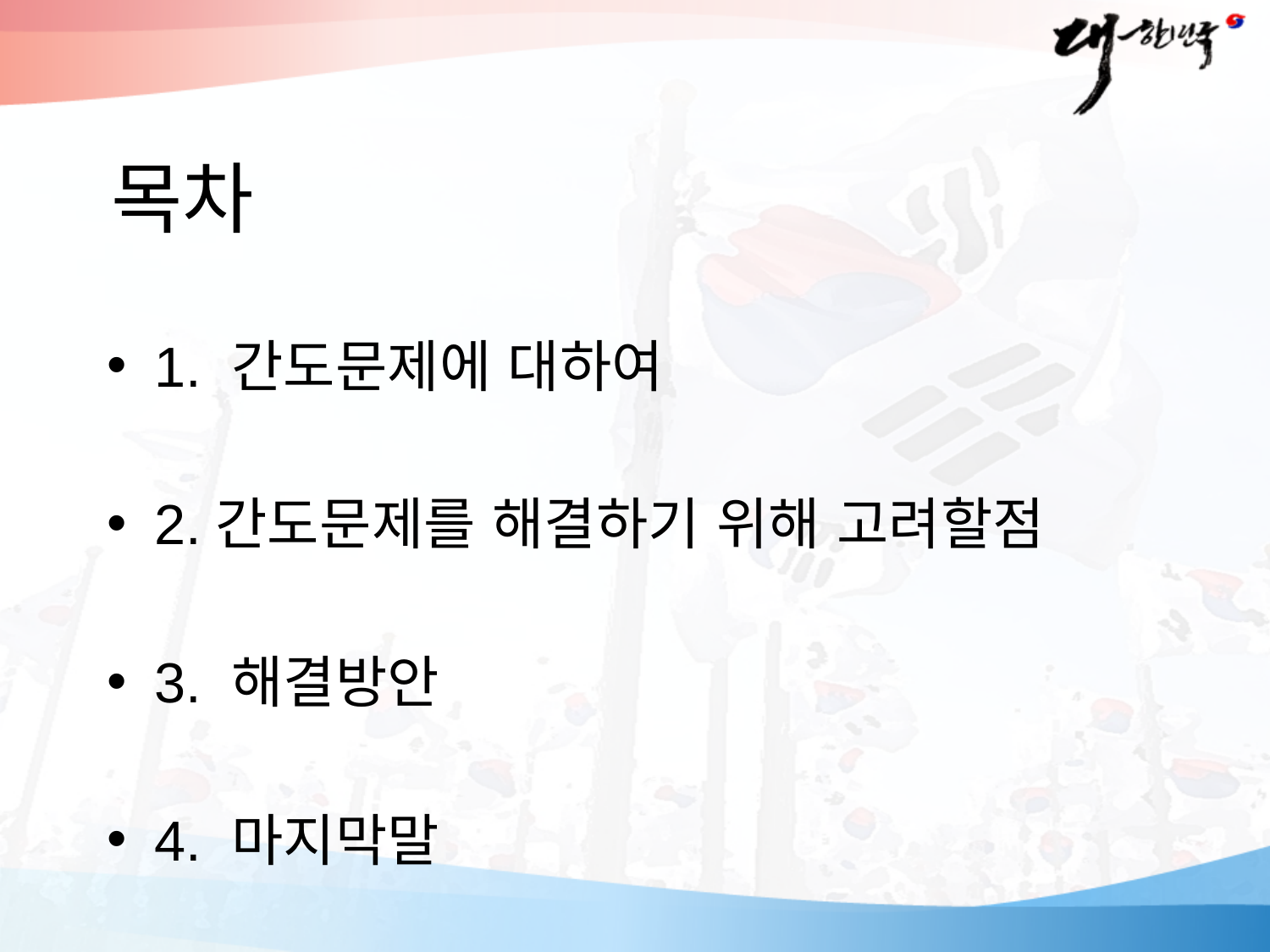

# 목차
1. 간도문제에 대하여

2.간도문제를 해결하기 위해 고려할점

3. 해결방안

4. 마지막말